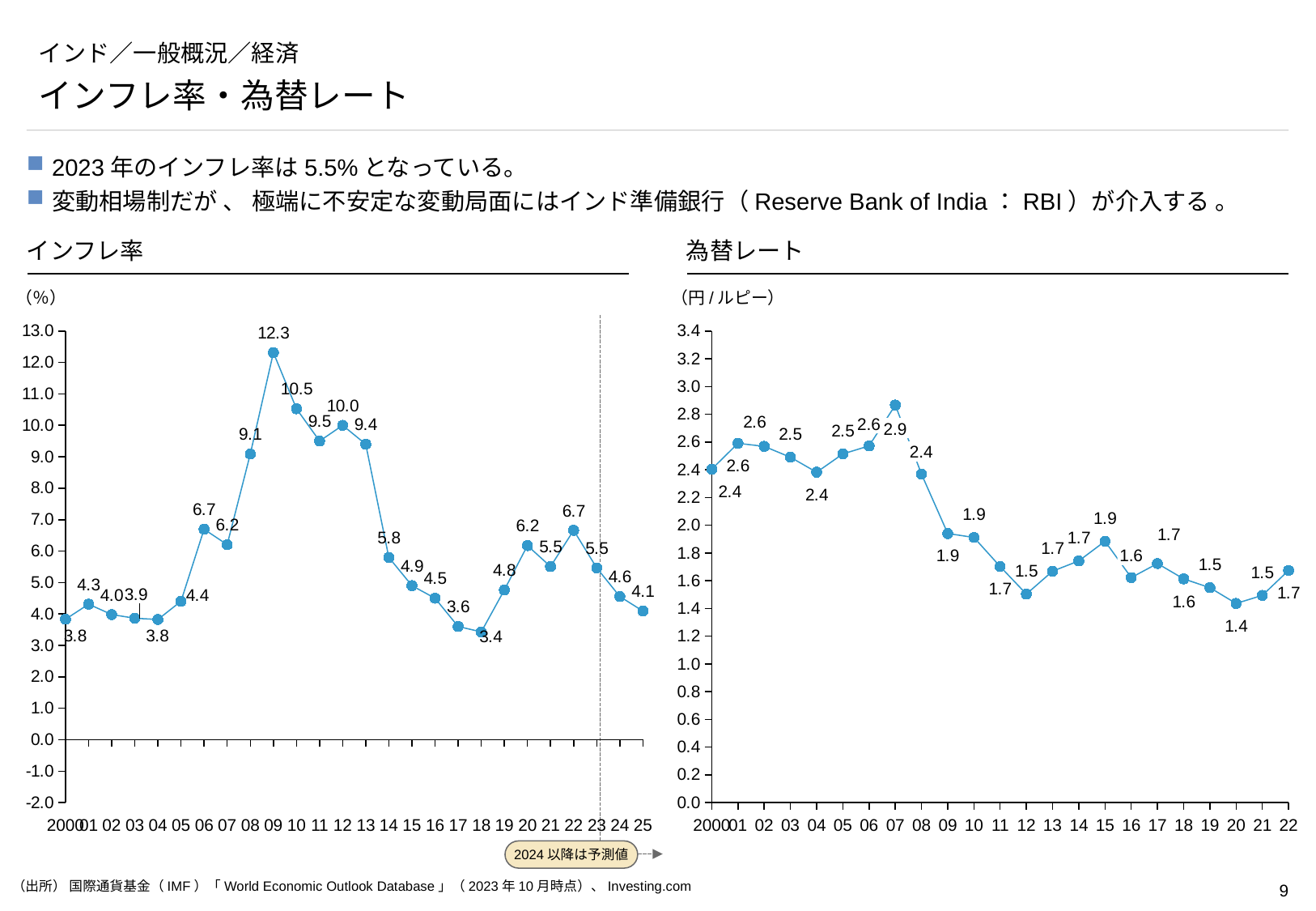

# インド／一般概況／経済
インフレ率・為替レート
2023年のインフレ率は5.5%となっている。
変動相場制だが 、 極端に不安定な変動局面にはインド準備銀行（Reserve Bank of India：RBI）が介入する 。
インフレ率
為替レート
（％）
（円/ルピー）

2024以降は予測値

### Chart

| Category |  |
|---|---|

### Chart

| Category |  |
|---|---|
2.6
2.9
2.4
1.6
2000
01
02
03
04
05
06
07
08
09
10
11
12
13
14
15
16
17
18
19
20
21
22
23
24
25
2000
01
02
03
04
05
06
07
08
09
10
11
12
13
14
15
16
17
18
19
20
21
22
（出所） 国際通貨基金（IMF）「World Economic Outlook Database」（2023年10月時点）、Investing.com